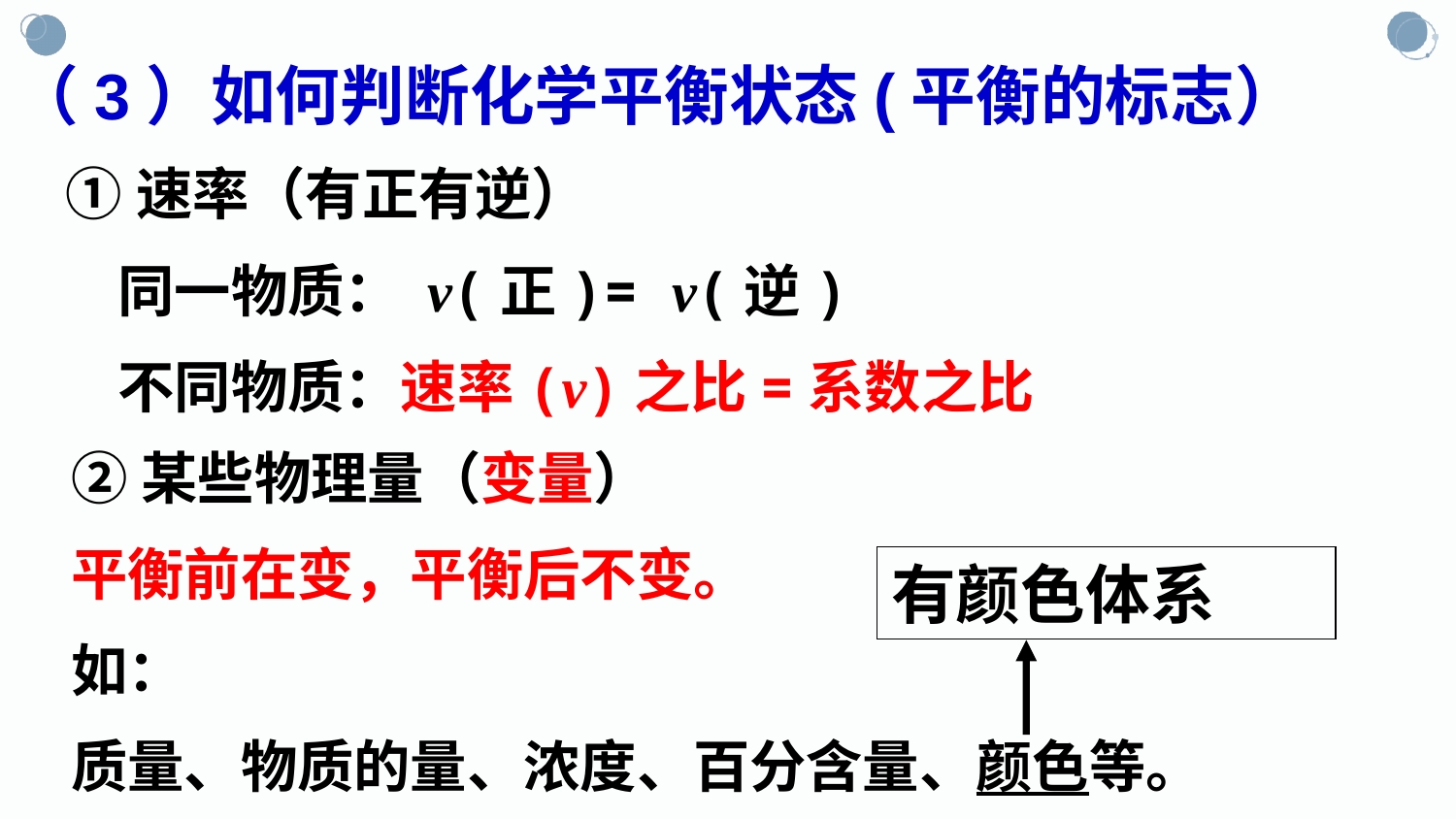

（3）如何判断化学平衡状态(平衡的标志）
①速率（有正有逆）
   同一物质： v(正)= v(逆)
   不同物质：速率(v)之比=系数之比
②某些物理量（变量）
平衡前在变，平衡后不变。
如：
质量、物质的量、浓度、百分含量、颜色等。
有颜色体系